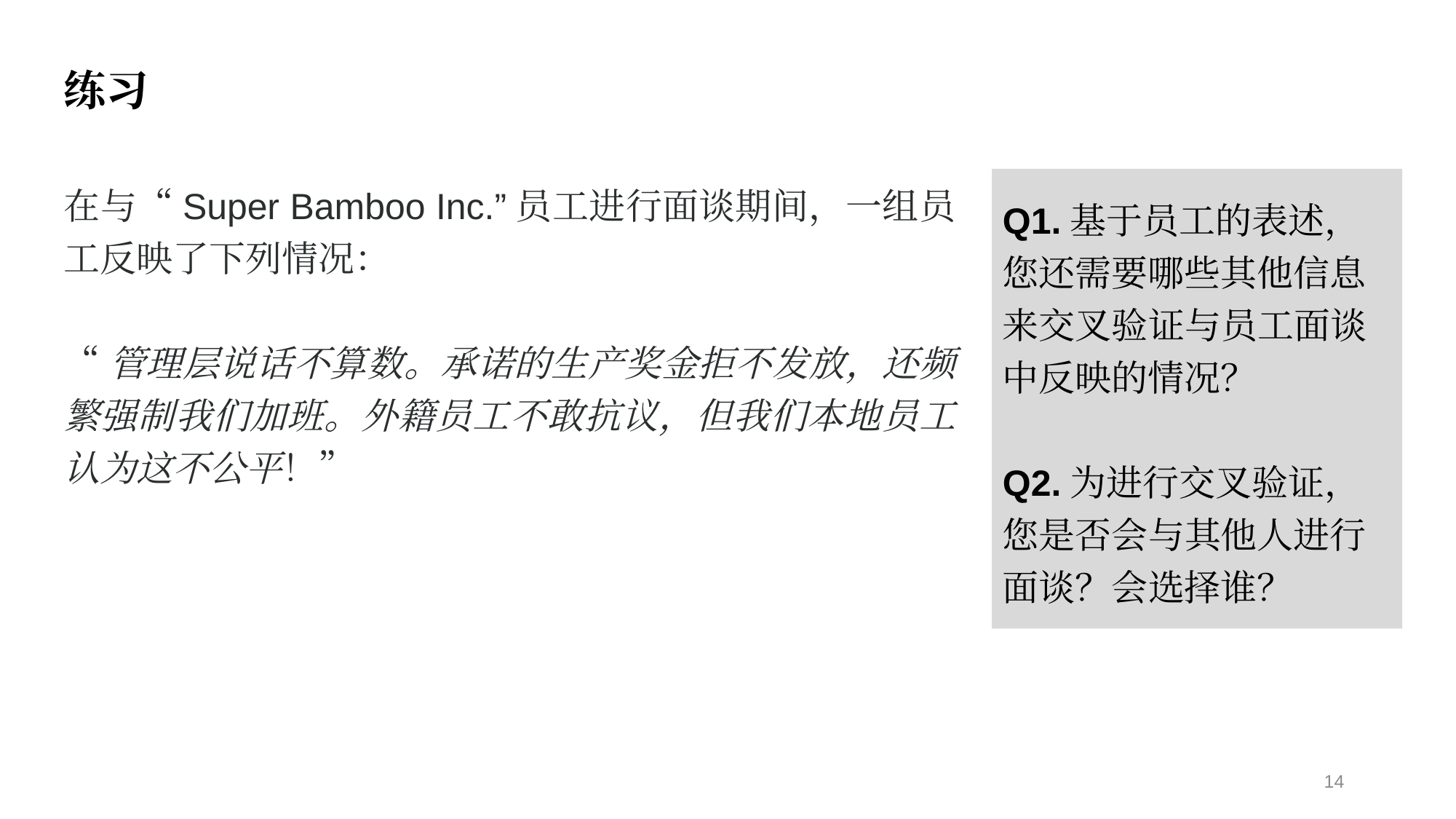

练习
在与“Super Bamboo Inc.”员工进行面谈期间，一组员工反映了下列情况：
​
“管理层说话不算数。承诺的生产奖金拒不发放，还频繁强制我们加班。外籍员工不敢抗议，但我们本地员工认为这不公平！”
Q1.基于员工的表述，
您还需要哪些其他信息来交叉验证与员工面谈中反映的情况？

Q2.为进行交叉验证，
您是否会与其他人进行面谈？会选择谁？
14